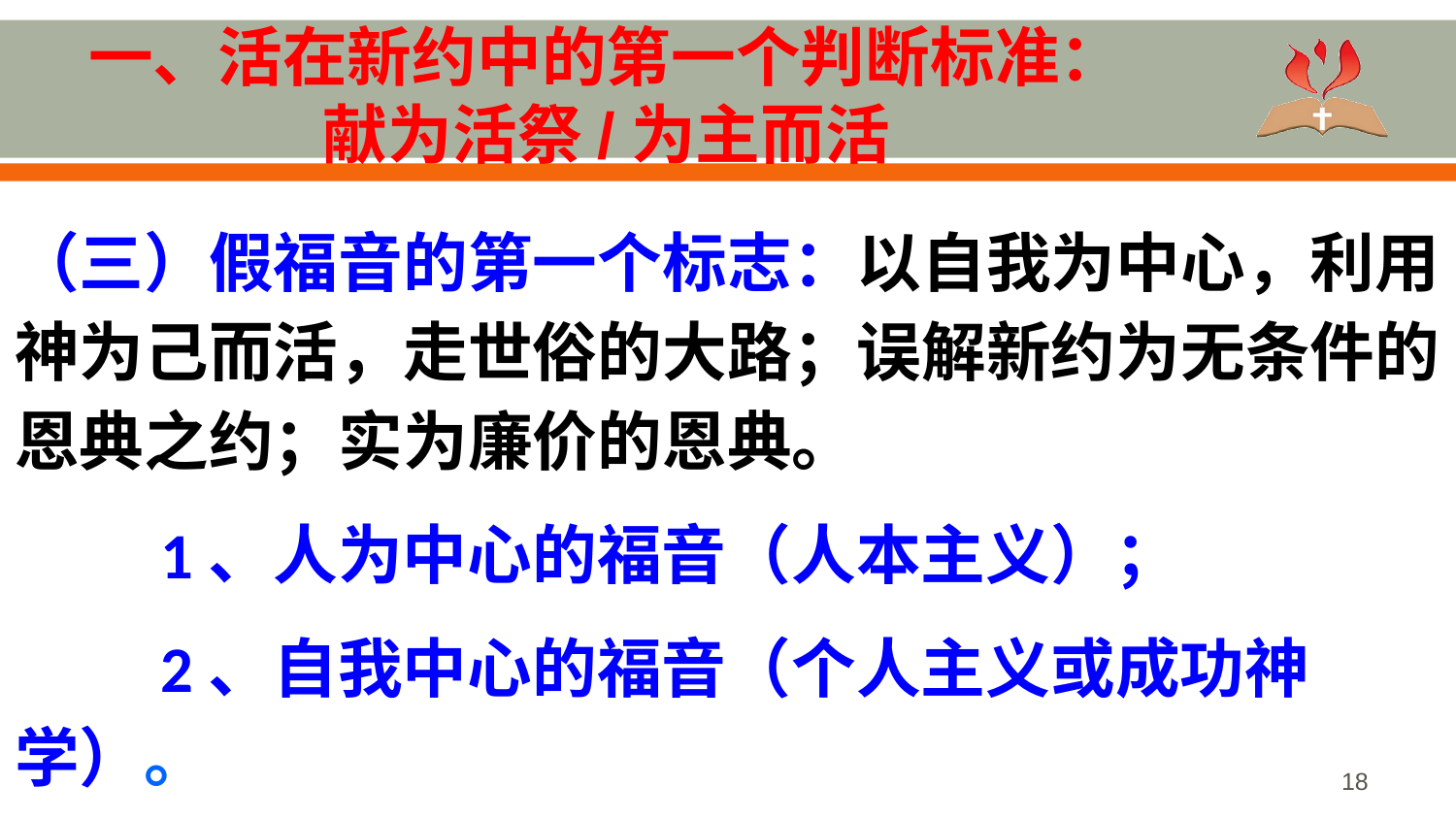

# 一、活在新约中的第一个判断标准： 献为活祭/为主而活
（三）假福音的第一个标志：以自我为中心，利用神为己而活，走世俗的大路；误解新约为无条件的恩典之约；实为廉价的恩典。
	1、人为中心的福音（人本主义）；
	2、自我中心的福音（个人主义或成功神学）。

18